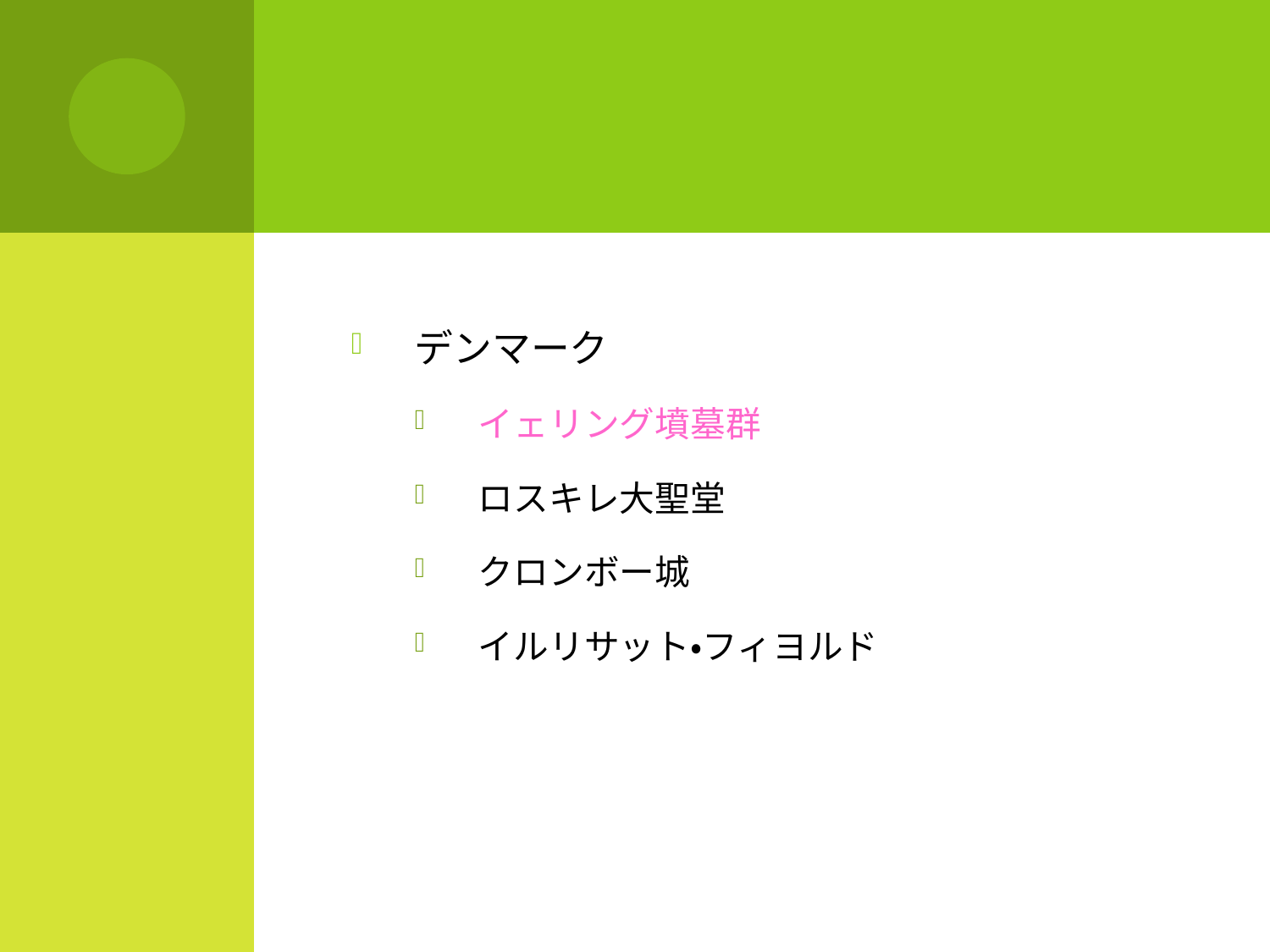

#
デンマーク
イェリング墳墓群
ロスキレ大聖堂
クロンボー城
イルリサット・フィヨルド